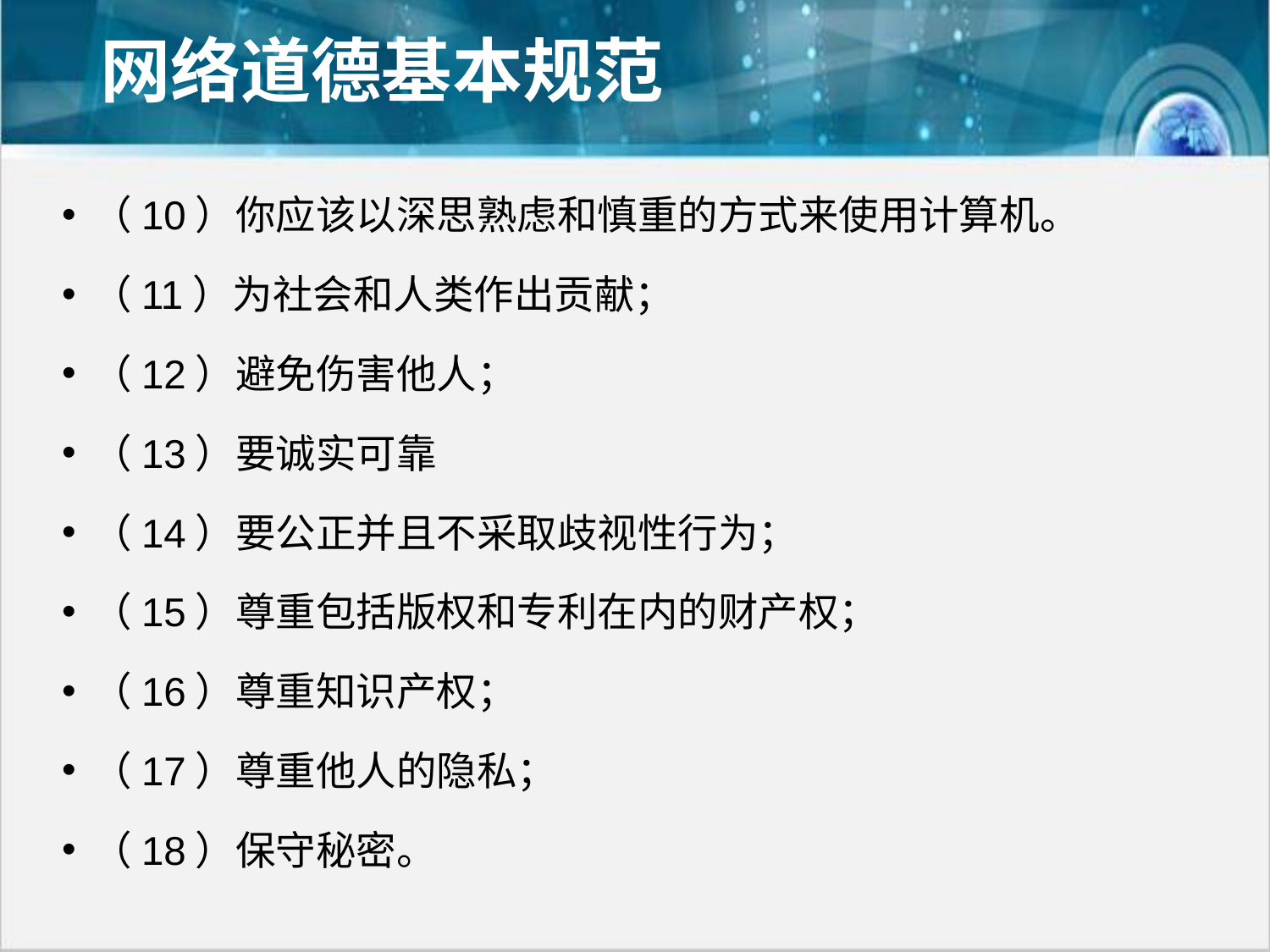

# 网络道德基本规范
（10）你应该以深思熟虑和慎重的方式来使用计算机。
（11）为社会和人类作出贡献；
（12）避免伤害他人；
（13）要诚实可靠
（14）要公正并且不采取歧视性行为；
（15）尊重包括版权和专利在内的财产权；
（16）尊重知识产权；
（17）尊重他人的隐私；
（18）保守秘密。